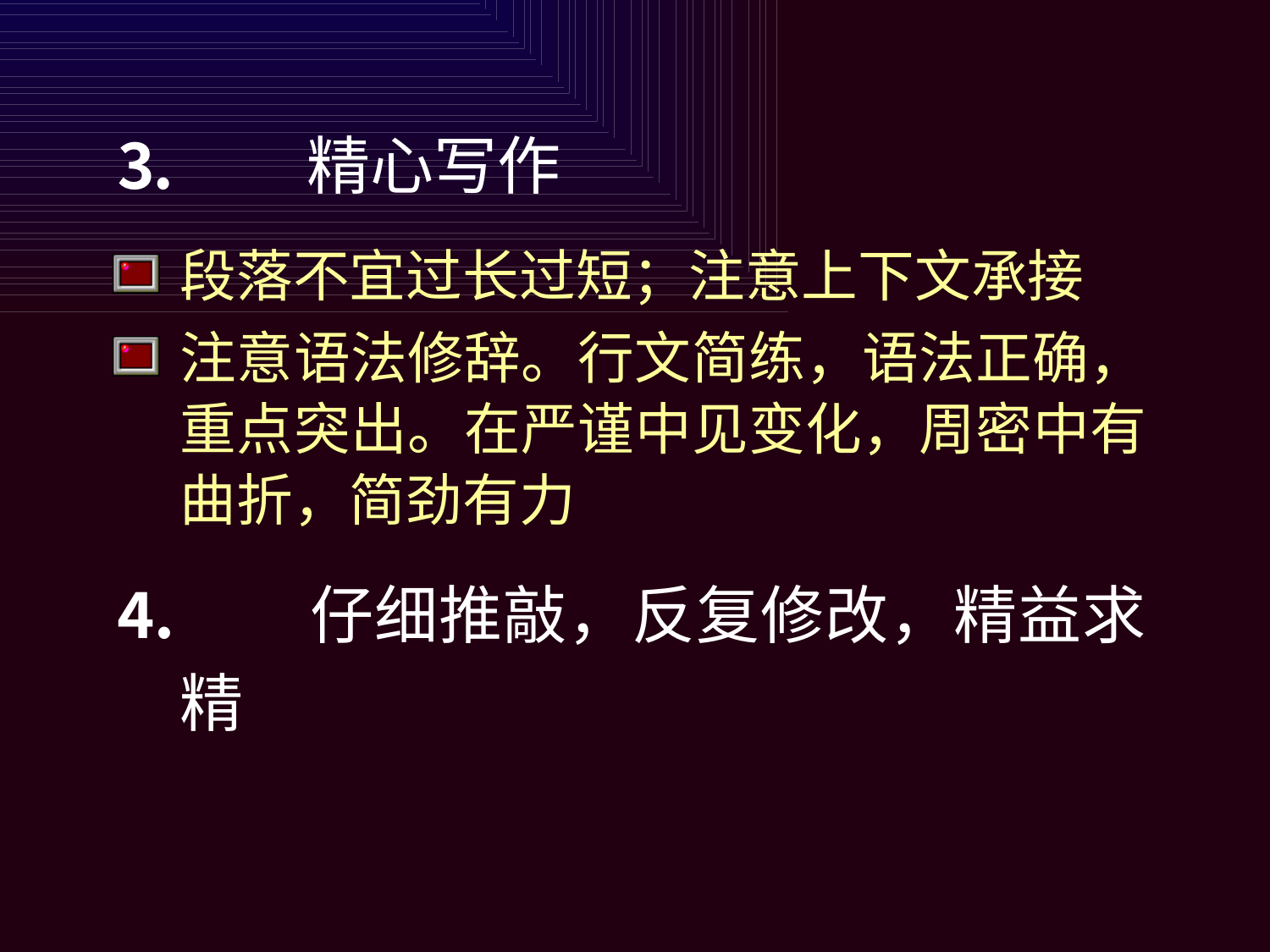

⒊		精心写作
段落不宜过长过短；注意上下文承接
注意语法修辞。行文简练，语法正确，重点突出。在严谨中见变化，周密中有曲折，简劲有力
⒋		仔细推敲，反复修改，精益求精